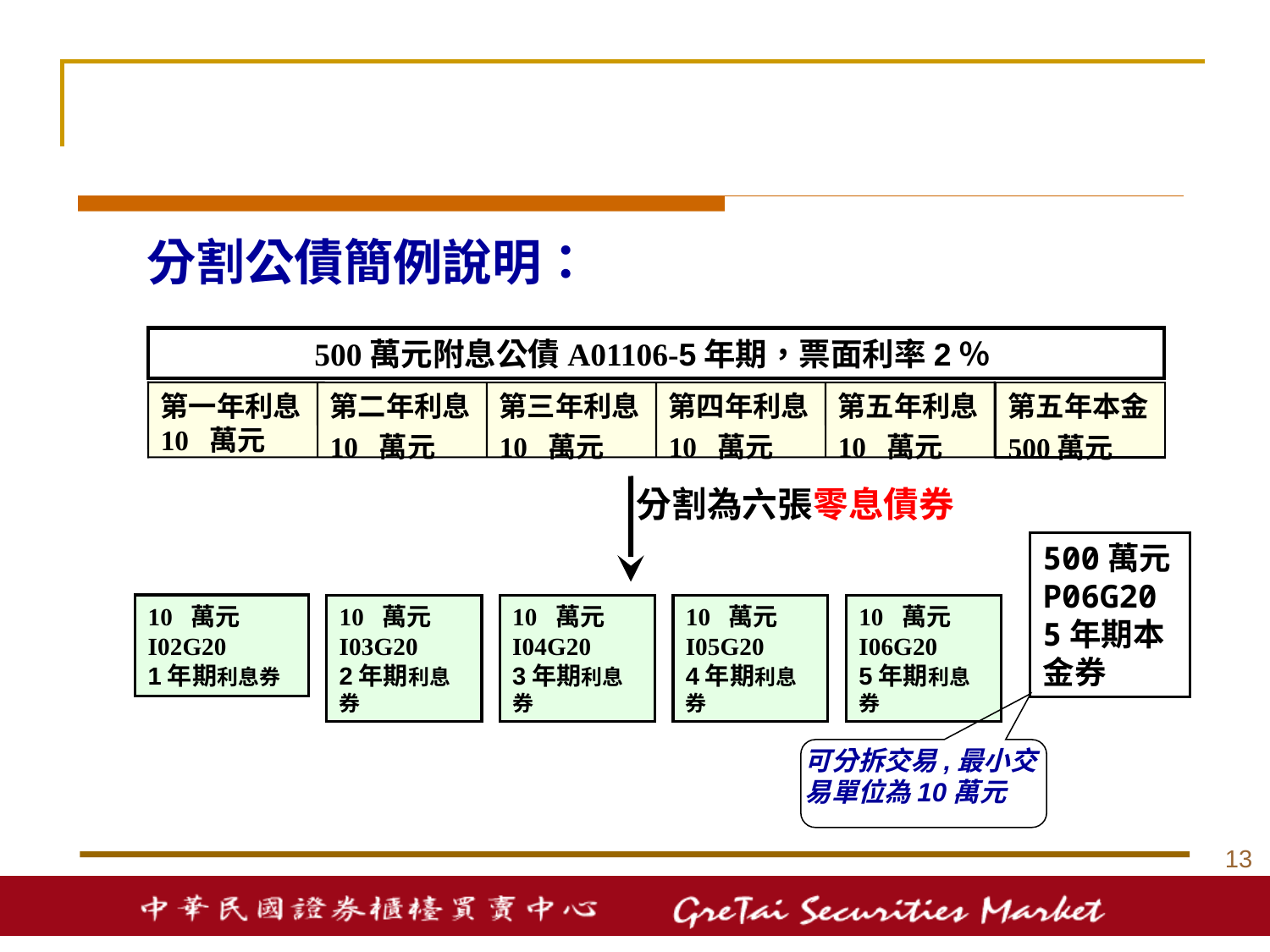

分割公債簡例說明：

500萬元附息公債A01106-5年期，票面利率2％
第一年利息
10  萬元

第二年利息
10  萬元

第三年利息
10  萬元

第四年利息
10  萬元

第五年利息
10  萬元

第五年本金
500萬元

	                  分割為六張零息債券

500萬元
P06G20
5年期本金券
10  萬元
I02G20
1年期利息券
10  萬元
I03G20
2年期利息券
10  萬元
I04G20
3年期利息券
10  萬元
I05G20
4年期利息券
10  萬元
I06G20
5年期利息券
可分拆交易,最小交易單位為10萬元
13